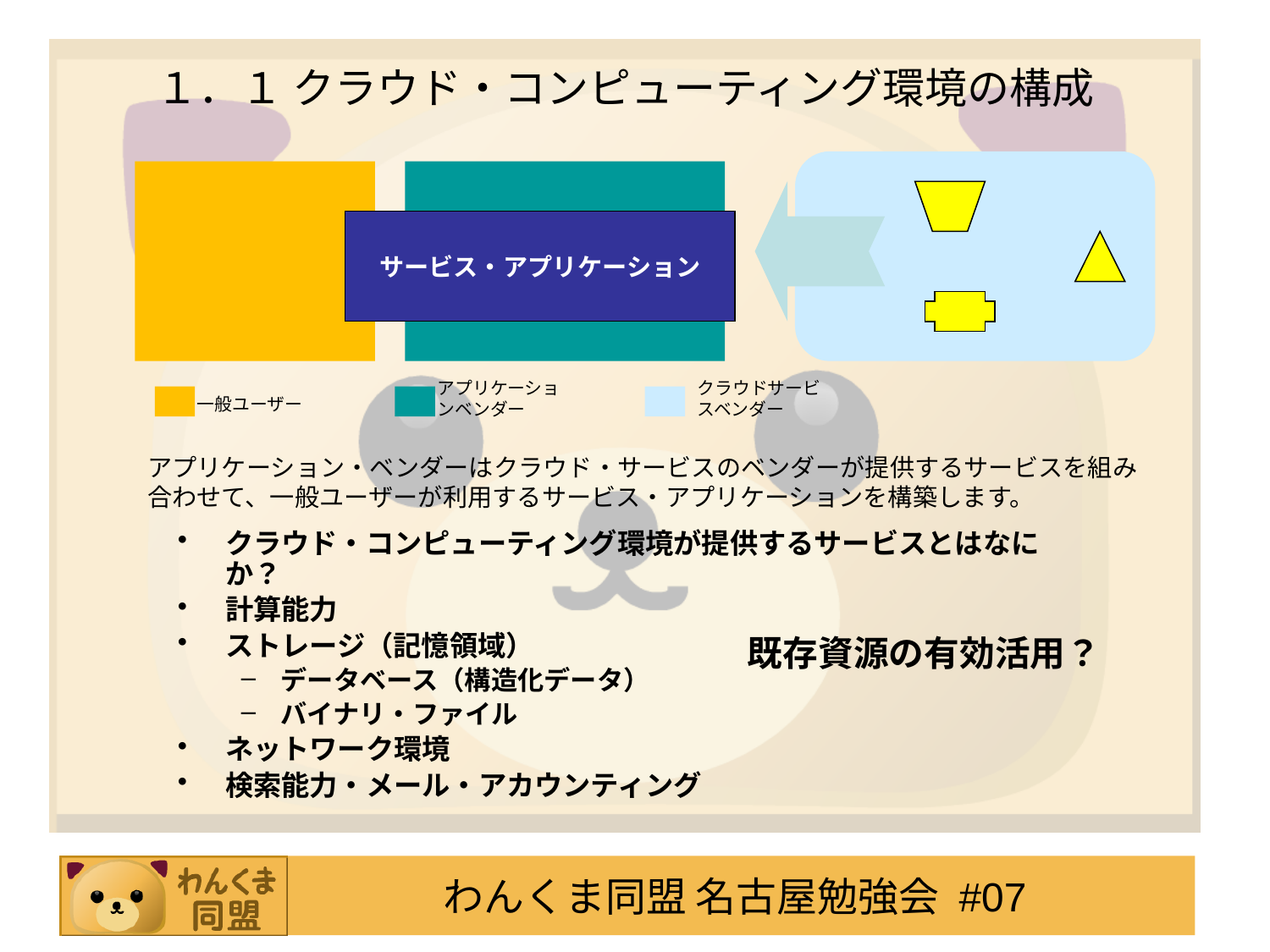

# １．１ クラウド・コンピューティング環境の構成

サービス・アプリケーション

アプリケーションベンダー
クラウドサービスベンダー

一般ユーザー

アプリケーション・ベンダーはクラウド・サービスのベンダーが提供するサービスを組み合わせて、一般ユーザーが利用するサービス・アプリケーションを構築します。
クラウド・コンピューティング環境が提供するサービスとはなにか？
計算能力
ストレージ（記憶領域）
データベース（構造化データ）
バイナリ・ファイル
ネットワーク環境
検索能力・メール・アカウンティング
既存資源の有効活用？